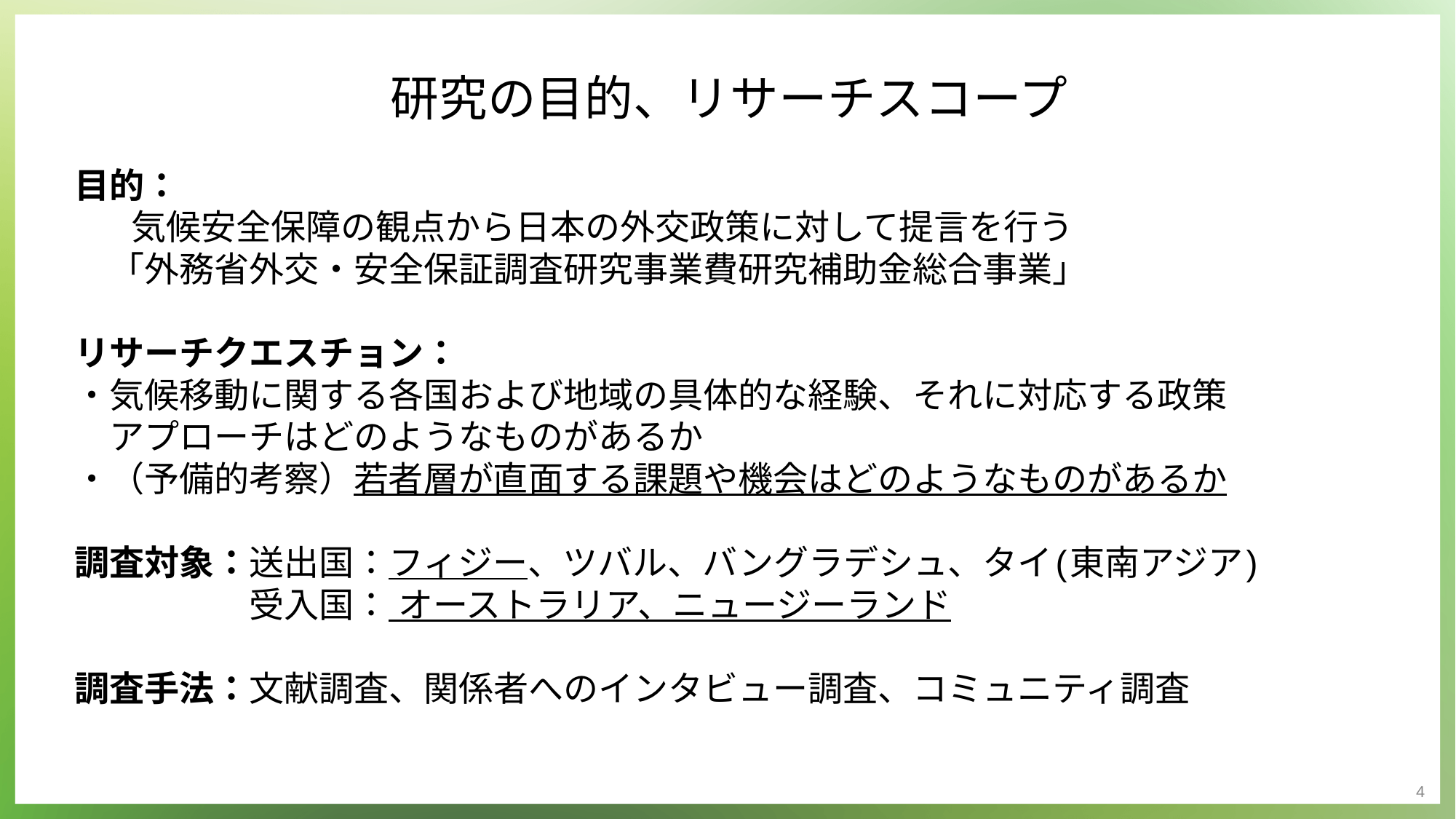

研究の目的、リサーチスコープ
目的：
  　気候安全保障の観点から日本の外交政策に対して提言を行う
　「外務省外交・安全保証調査研究事業費研究補助金総合事業」

リサーチクエスチョン：
・気候移動に関する各国および地域の具体的な経験、それに対応する政策
　アプローチはどのようなものがあるか
・（予備的考察）若者層が直面する課題や機会はどのようなものがあるか

調査対象：送出国：フィジー、ツバル、バングラデシュ、タイ(東南アジア)
　　　　　受入国： オーストラリア、ニュージーランド

調査手法：文献調査、関係者へのインタビュー調査、コミュニティ調査